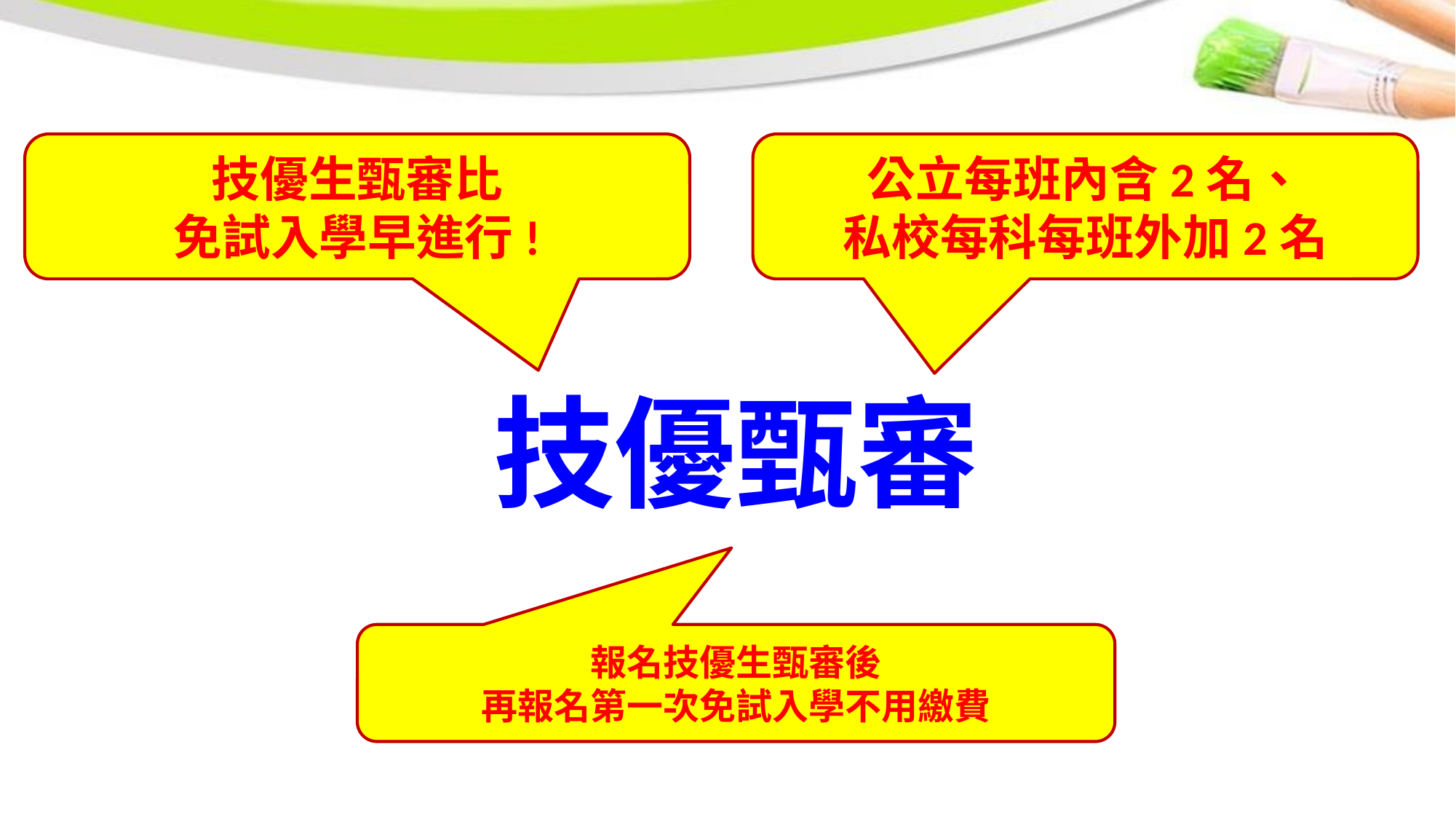

公立每班內含2名、
私校每科每班外加2名
技優生甄審比
免試入學早進行!
#
技優甄審

報名技優生甄審後
再報名第一次免試入學不用繳費